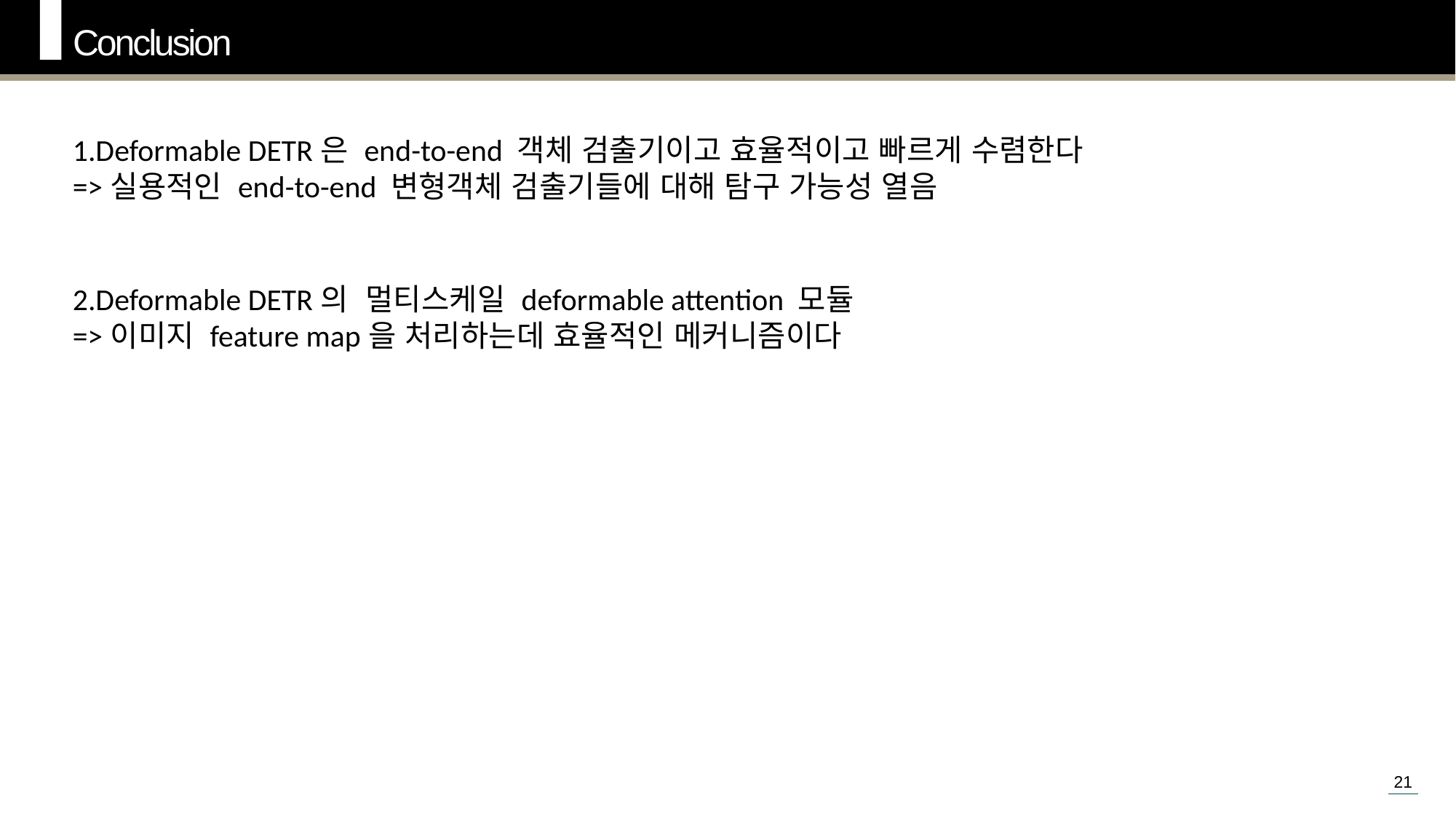

Conclusion
1.Deformable DETR은 end-to-end 객체 검출기이고 효율적이고 빠르게 수렴한다
=>실용적인 end-to-end 변형객체 검출기들에 대해 탐구 가능성 열음
2.Deformable DETR의  멀티스케일 deformable attention 모듈
=>이미지 feature map을 처리하는데 효율적인 메커니즘이다